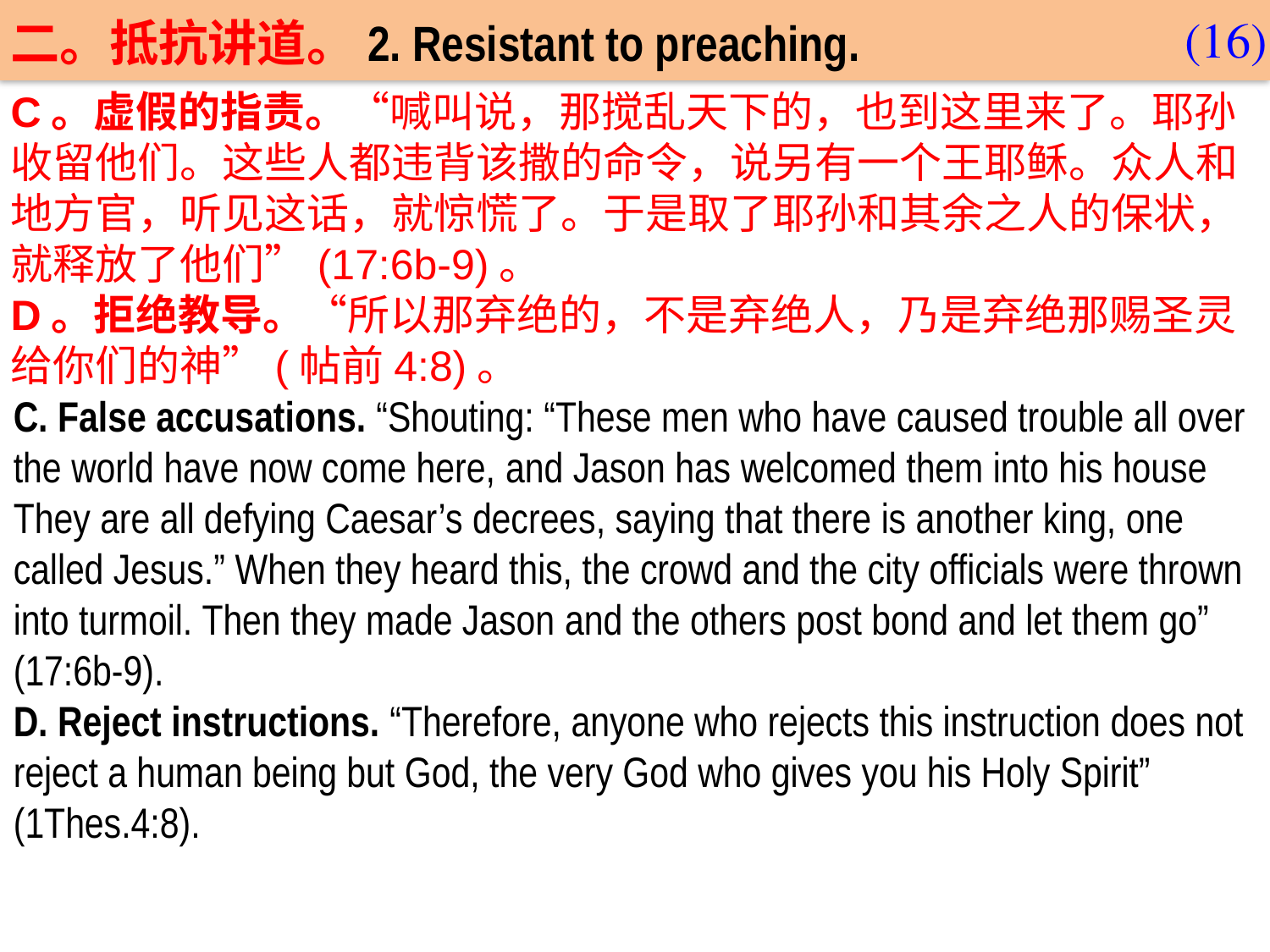

(16)
二。抵抗讲道。2. Resistant to preaching.
C。虚假的指责。“喊叫说，那搅乱天下的，也到这里来了。耶孙收留他们。这些人都违背该撒的命令，说另有一个王耶稣。众人和地方官，听见这话，就惊慌了。于是取了耶孙和其余之人的保状，就释放了他们”(17:6b-9)。
D。拒绝教导。“所以那弃绝的，不是弃绝人，乃是弃绝那赐圣灵给你们的神”(帖前4:8)。

C. False accusations. “Shouting: “These men who have caused trouble all over the world have now come here, and Jason has welcomed them into his house They are all defying Caesar’s decrees, saying that there is another king, one called Jesus.” When they heard this, the crowd and the city officials were thrown into turmoil. Then they made Jason and the others post bond and let them go”
(17:6b-9).
D. Reject instructions. “Therefore, anyone who rejects this instruction does not reject a human being but God, the very God who gives you his Holy Spirit”
(1Thes.4:8).